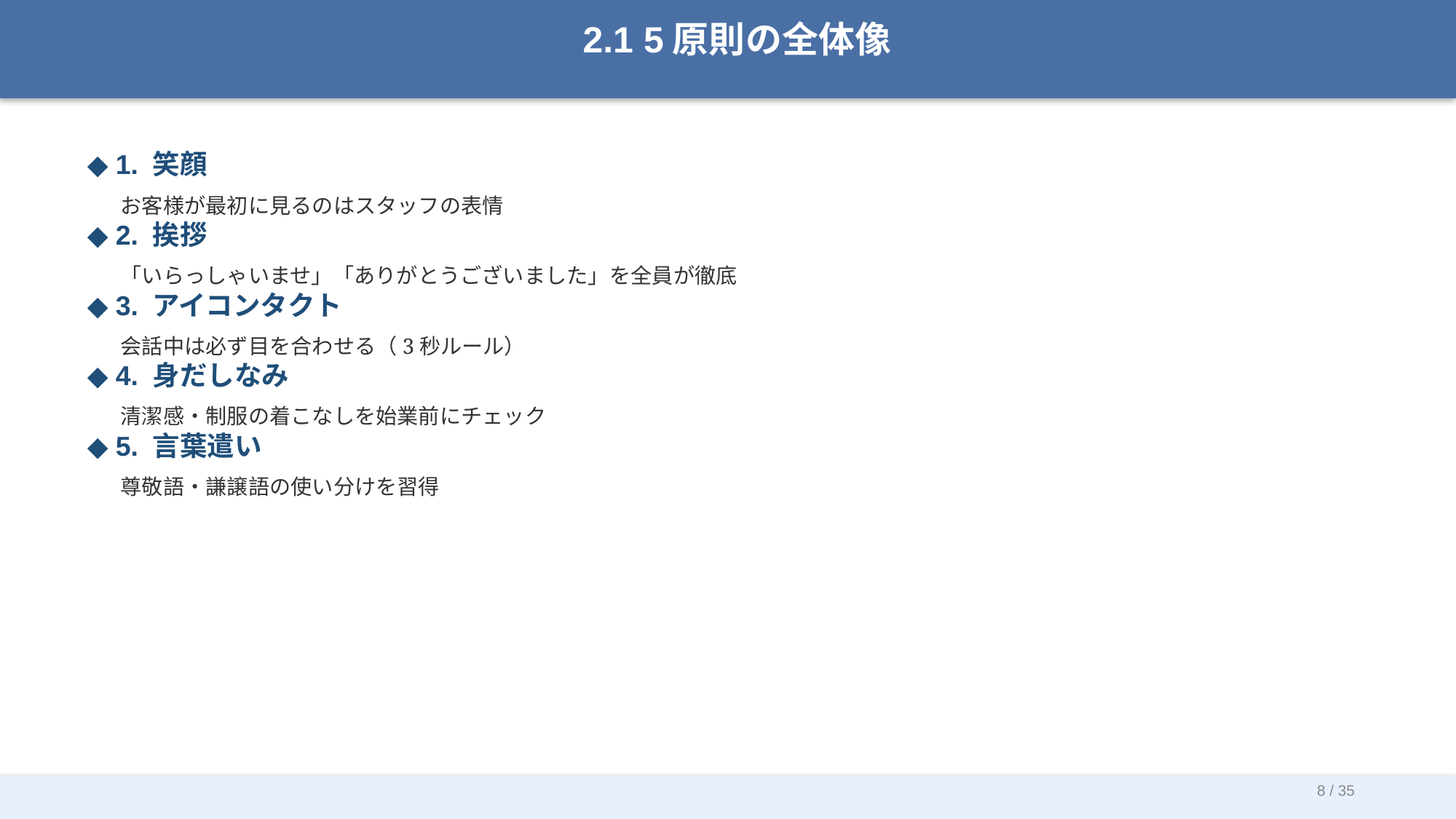

2.1 5原則の全体像
◆ 1. 笑顔
      お客様が最初に見るのはスタッフの表情
◆ 2. 挨拶
      「いらっしゃいませ」「ありがとうございました」を全員が徹底
◆ 3. アイコンタクト
      会話中は必ず目を合わせる（3秒ルール）
◆ 4. 身だしなみ
      清潔感・制服の着こなしを始業前にチェック
◆ 5. 言葉遣い
      尊敬語・謙譲語の使い分けを習得

8 / 35